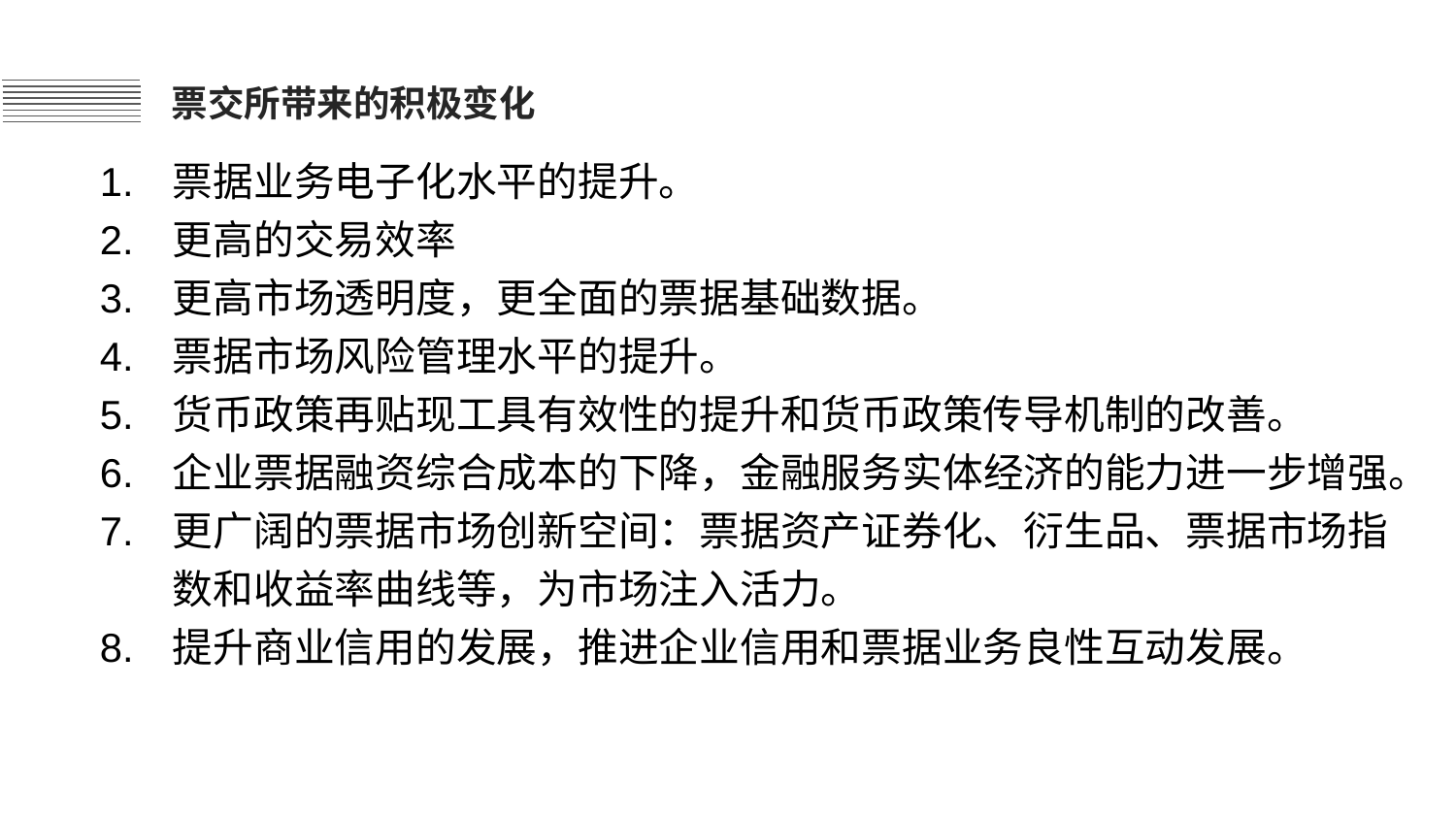

票交所带来的积极变化

票据业务电子化水平的提升。
更高的交易效率
更高市场透明度，更全面的票据基础数据。
票据市场风险管理水平的提升。
货币政策再贴现工具有效性的提升和货币政策传导机制的改善。
企业票据融资综合成本的下降，金融服务实体经济的能力进一步增强。
更广阔的票据市场创新空间：票据资产证券化、衍生品、票据市场指数和收益率曲线等，为市场注入活力。
提升商业信用的发展，推进企业信用和票据业务良性互动发展。